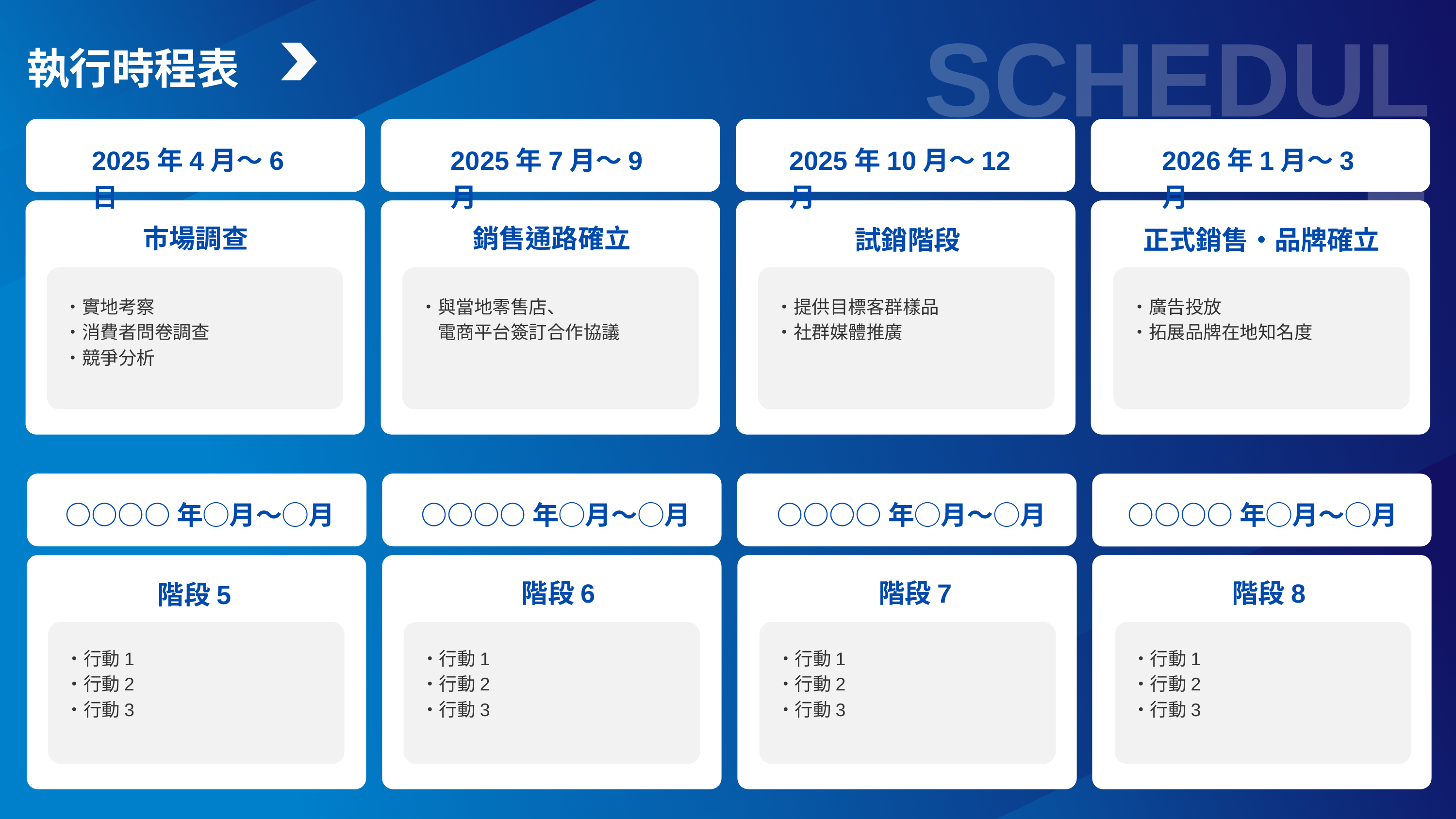

SCHEDULE
執行時程表

2025年4月～6日
2025年7月～9月
2025年10月～12月
2026年1月～3月

市場調查
銷售通路確立
試銷階段
正式銷售・品牌確立

・實地考察　
・消費者問卷調查　
・競爭分析
・與當地零售店、
　電商平台簽訂合作協議
・提供目標客群樣品　
・社群媒體推廣
・廣告投放　
・拓展品牌在地知名度

○○○○年◯月〜◯月
○○○○年◯月〜◯月
○○○○年◯月〜◯月
○○○○年◯月〜◯月

階段6
階段7
階段8
階段5

・行動1　
・行動2　
・行動3
・行動1　
・行動2　
・行動3
・行動1　
・行動2　
・行動3
・行動1　
・行動2　
・行動3